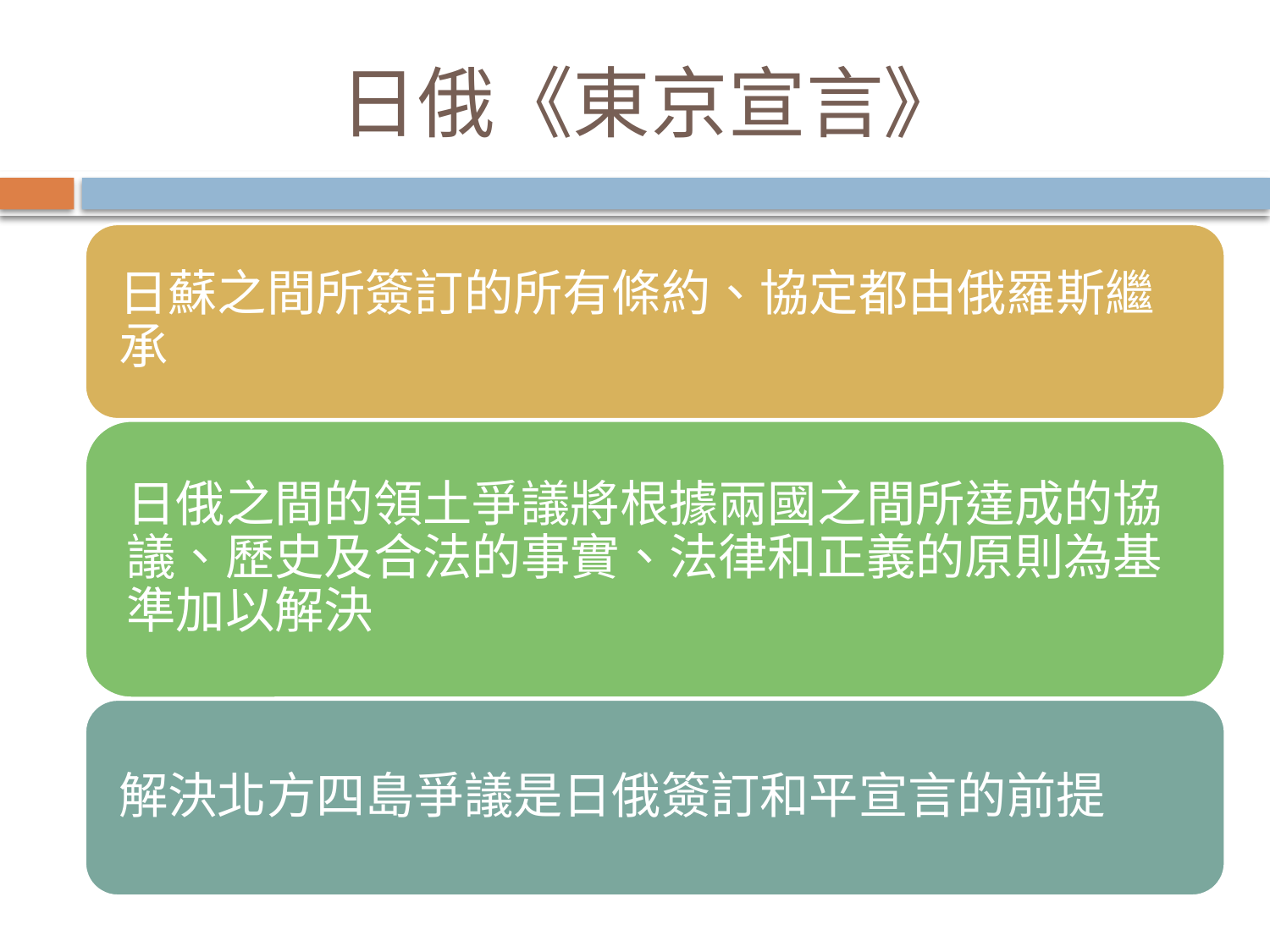

# 日俄《東京宣言》

日蘇之間所簽訂的所有條約、協定都由俄羅斯繼承
日俄之間的領土爭議將根據兩國之間所達成的協議、歷史及合法的事實、法律和正義的原則為基準加以解決
解決北方四島爭議是日俄簽訂和平宣言的前提